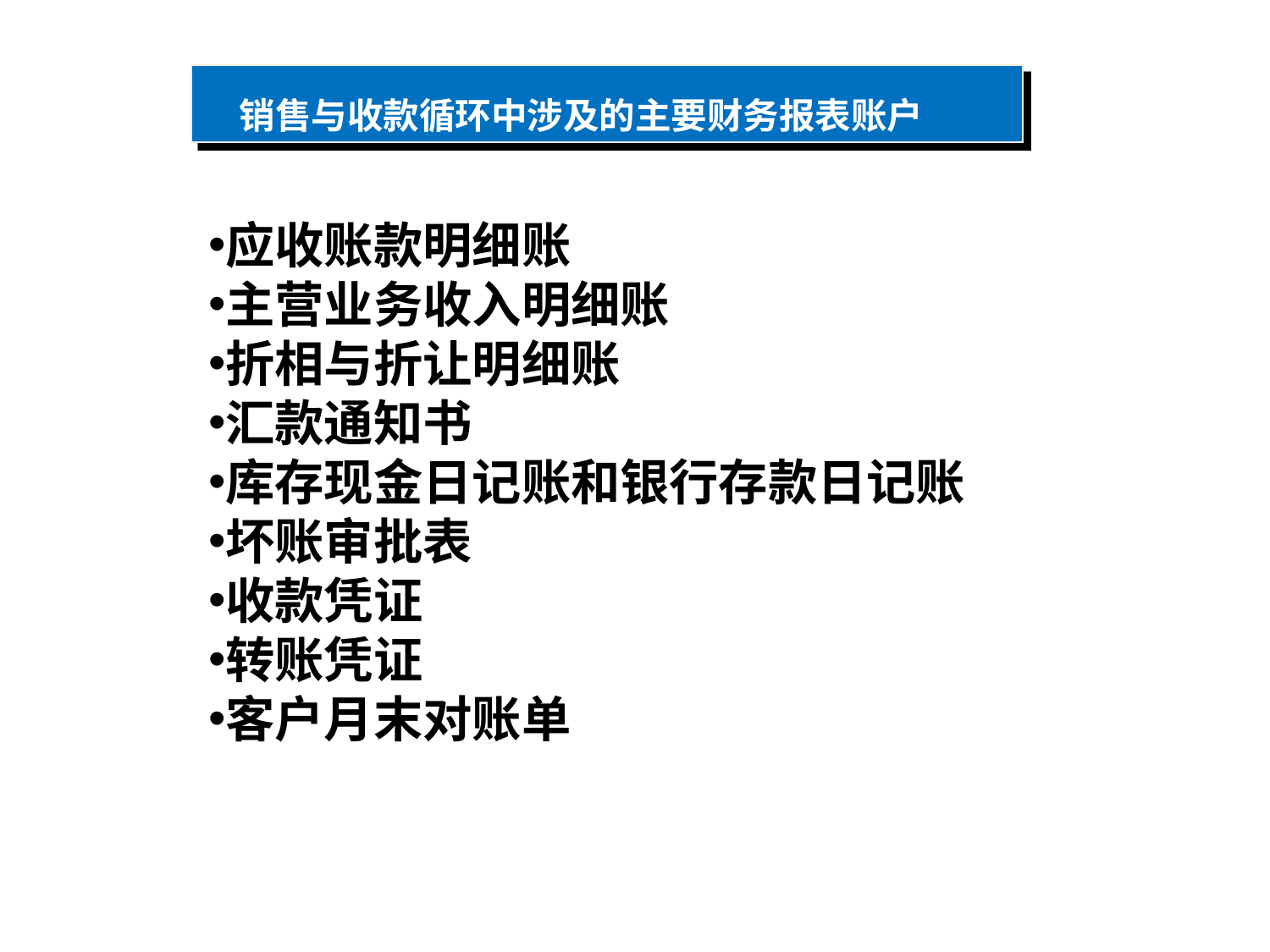

销售与收款循环中涉及的主要财务报表账户
应收账款明细账
主营业务收入明细账
折相与折让明细账
汇款通知书
库存现金日记账和银行存款日记账
坏账审批表
收款凭证
转账凭证
客户月末对账单